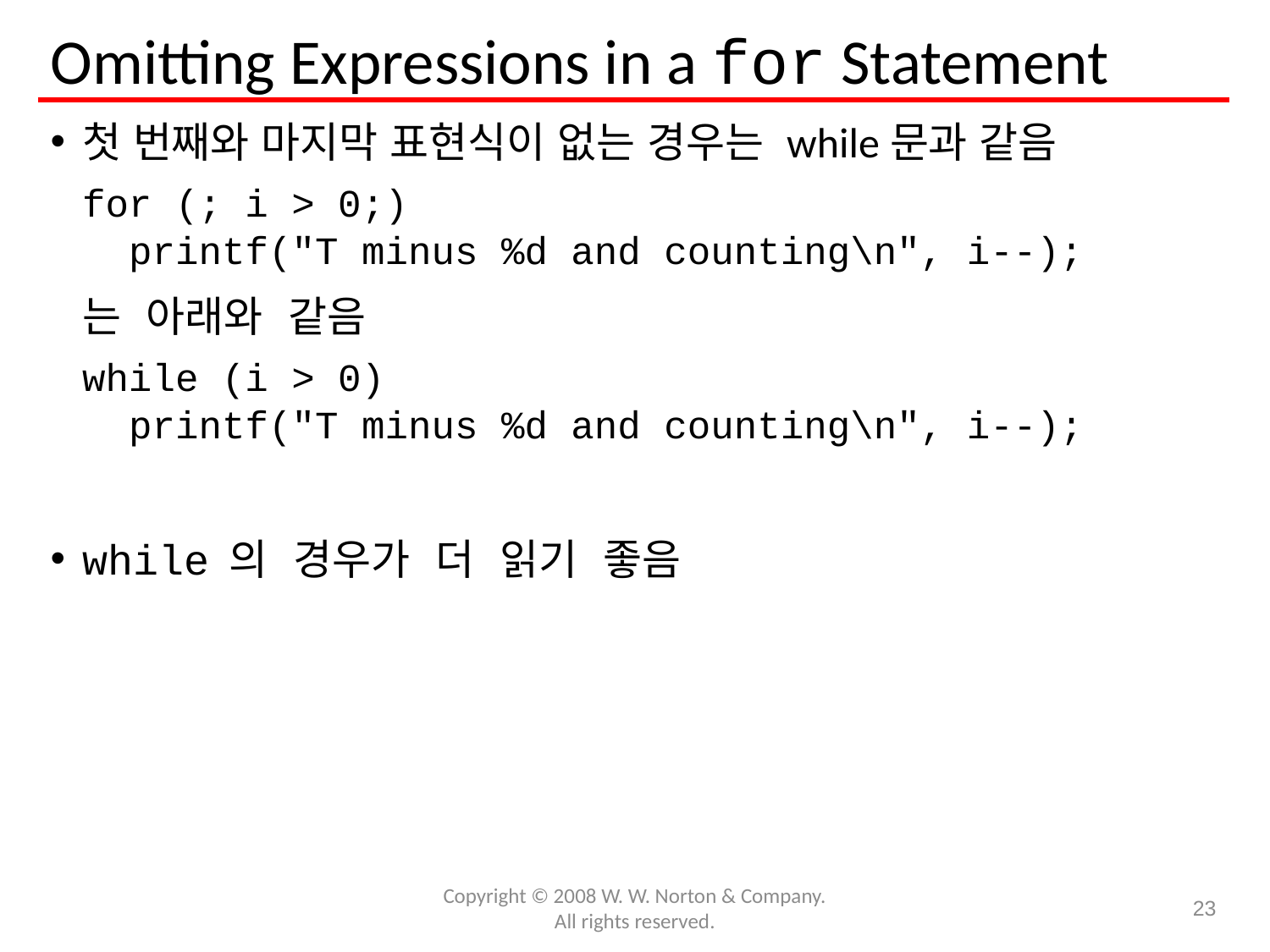

# Omitting Expressions in a for Statement
첫 번째와 마지막 표현식이 없는 경우는 while문과 같음
	for (; i > 0;)
	  printf("T minus %d and counting\n", i--);
	는 아래와 같음
	while (i > 0)
	  printf("T minus %d and counting\n", i--);

while 의 경우가 더 읽기 좋음
Copyright © 2008 W. W. Norton & Company.
All rights reserved.
23